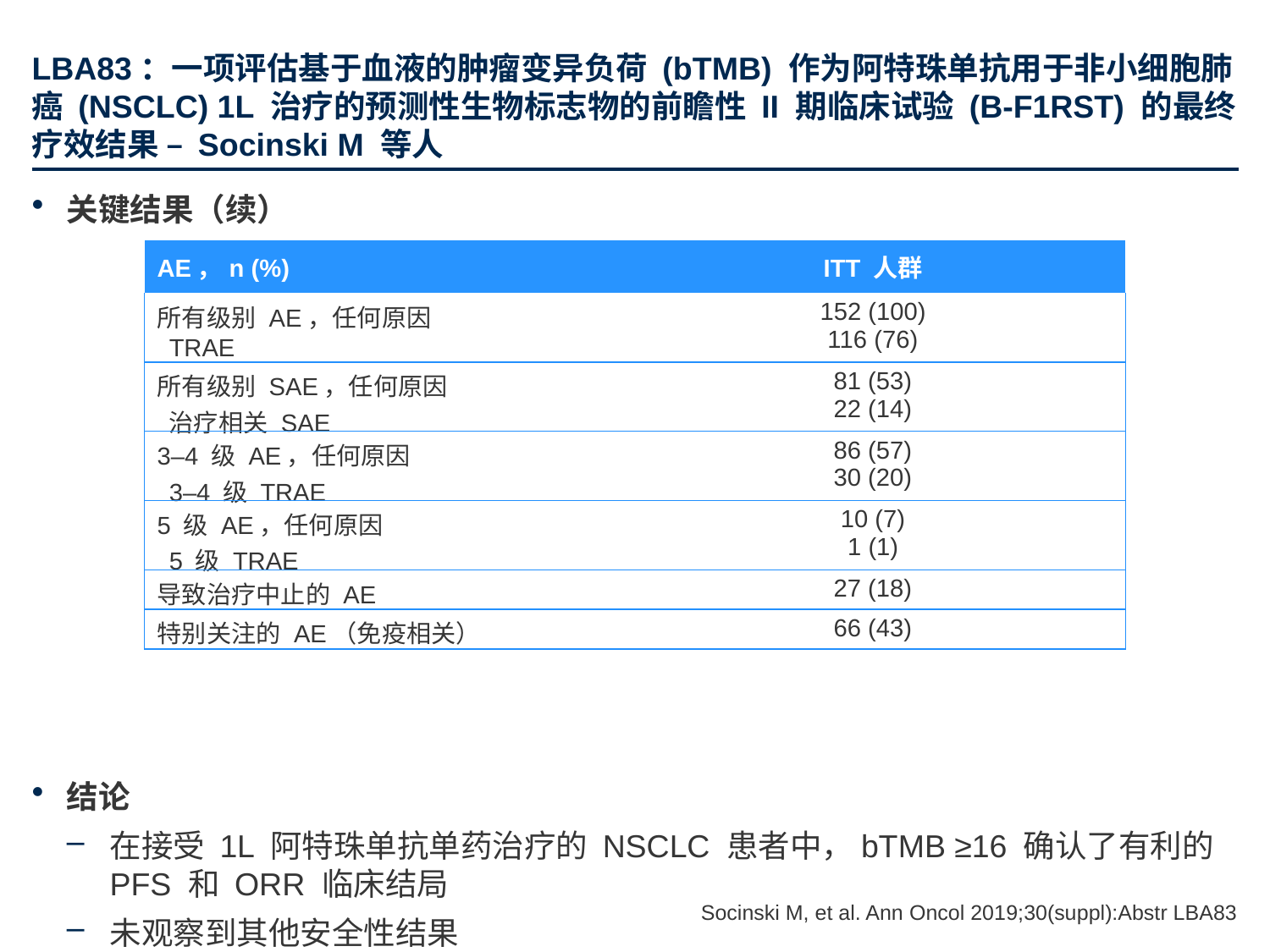

# LBA83：一项评估基于血液的肿瘤变异负荷 (bTMB) 作为阿特珠单抗用于非小细胞肺癌 (NSCLC) 1L 治疗的预测性生物标志物的前瞻性 II 期临床试验 (B-F1RST) 的最终疗效结果 – Socinski M 等人
关键结果（续）

结论
在接受 1L 阿特珠单抗单药治疗的 NSCLC 患者中，bTMB ≥16 确认了有利的 PFS 和 ORR 临床结局
未观察到其他安全性结果
| AE，n (%) | ITT 人群 |
| --- | --- |
| 所有级别 AE，任何原因 TRAE | 152 (100) 116 (76) |
| 所有级别 SAE，任何原因 治疗相关 SAE | 81 (53) 22 (14) |
| 3–4 级 AE，任何原因 3–4 级 TRAE | 86 (57) 30 (20) |
| 5 级 AE，任何原因 5 级 TRAE | 10 (7) 1 (1) |
| 导致治疗中止的 AE | 27 (18) |
| 特别关注的 AE（免疫相关） | 66 (43) |
Socinski M, et al. Ann Oncol 2019;30(suppl):Abstr LBA83